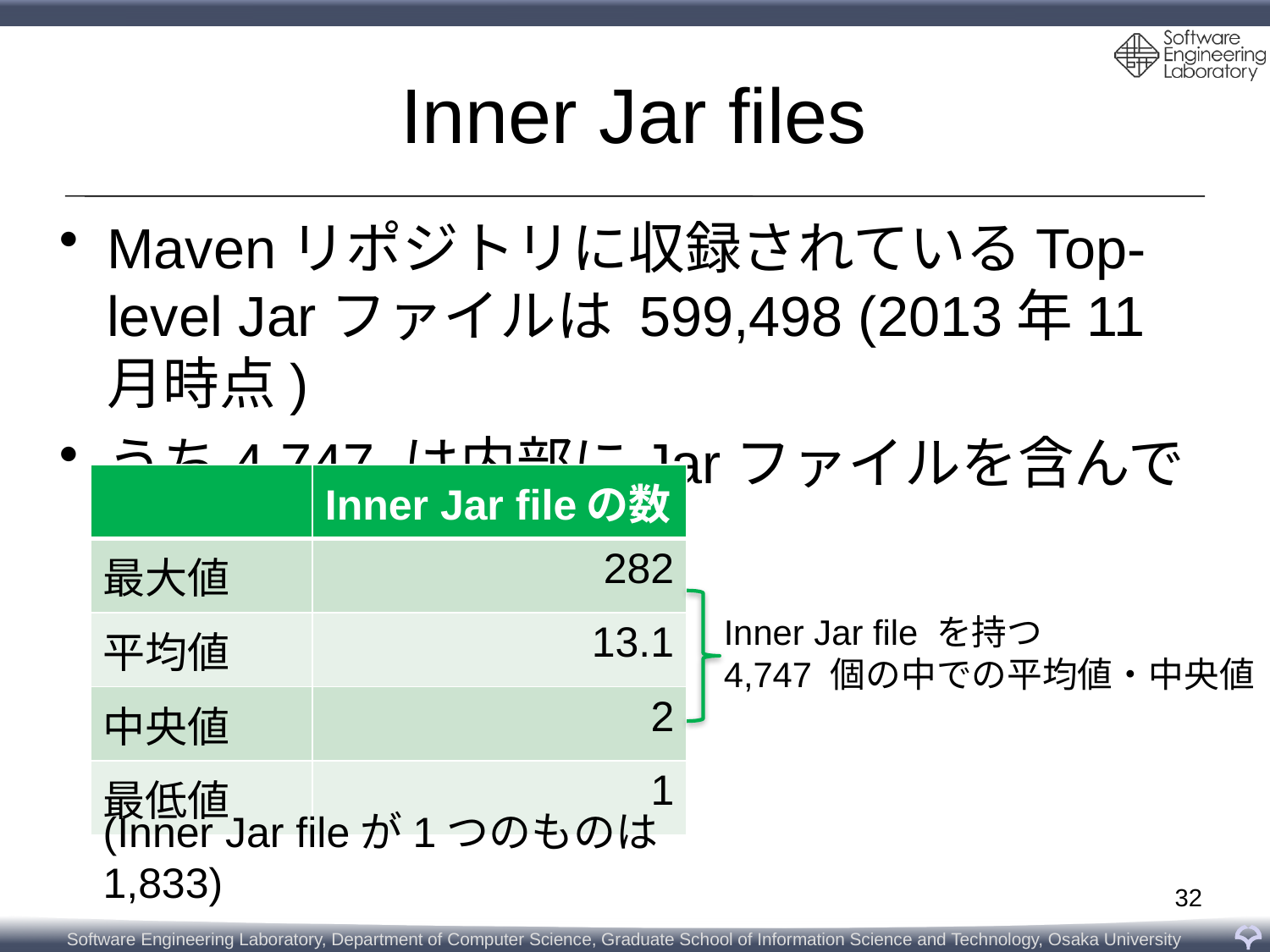

# Inner Jar files
Mavenリポジトリに収録されているTop-level Jarファイルは 599,498 (2013年11月時点)
うち4,747 は内部にJarファイルを含んでいた
|  | Inner Jar fileの数 |
| --- | --- |
| 最大値 | 282 |
| 平均値 | 13.1 |
| 中央値 | 2 |
| 最低値 | 1 |

Inner Jar file を持つ
4,747 個の中での平均値・中央値
(Inner Jar fileが1つのものは 1,833)
32